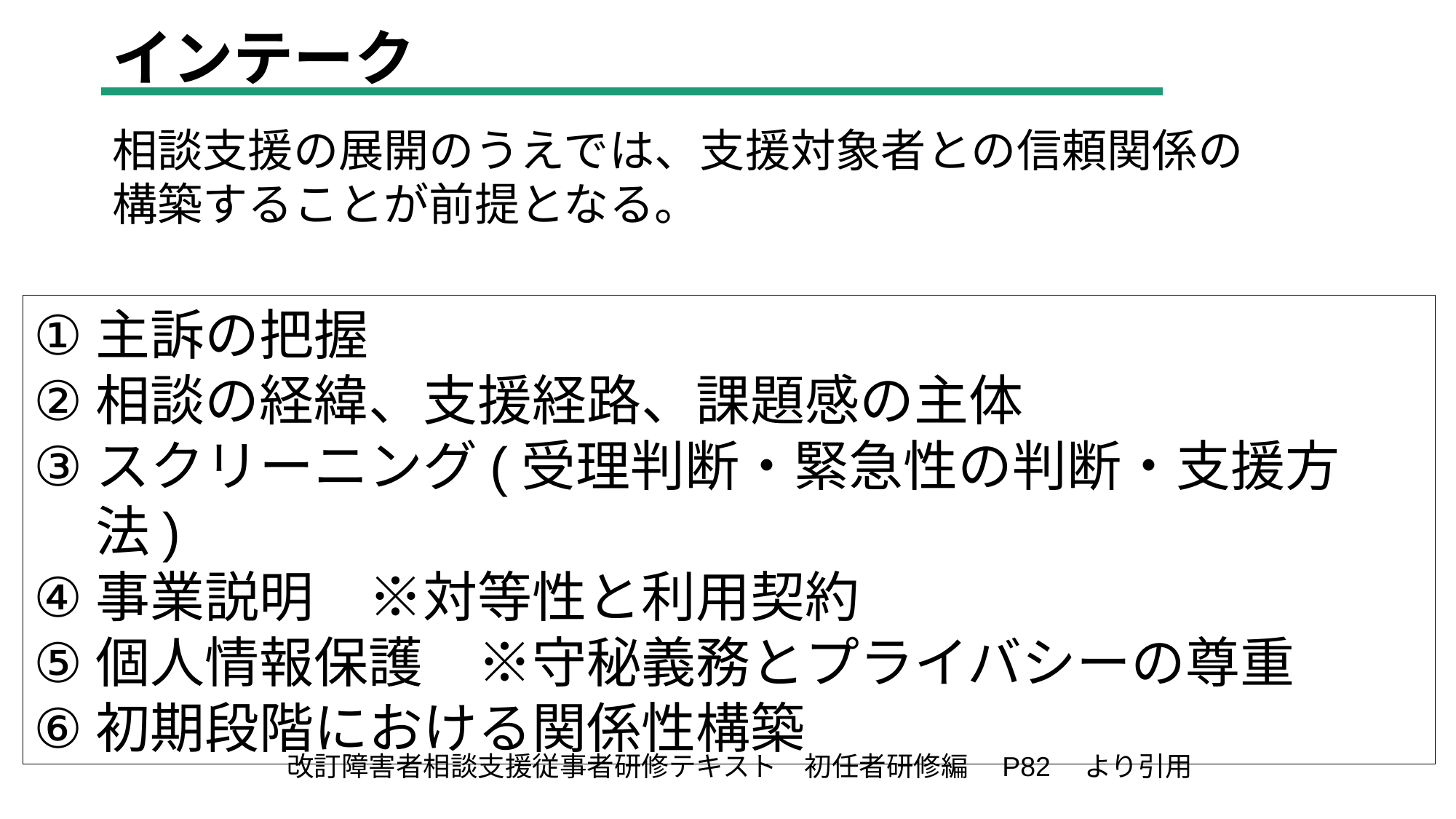

インテーク
相談支援の展開のうえでは、支援対象者との信頼関係の構築することが前提となる。
主訴の把握
相談の経緯、支援経路、課題感の主体
スクリーニング(受理判断・緊急性の判断・支援方法)
事業説明　※対等性と利用契約
個人情報保護　※守秘義務とプライバシーの尊重
初期段階における関係性構築
改訂障害者相談支援従事者研修テキスト　初任者研修編　P82　より引用